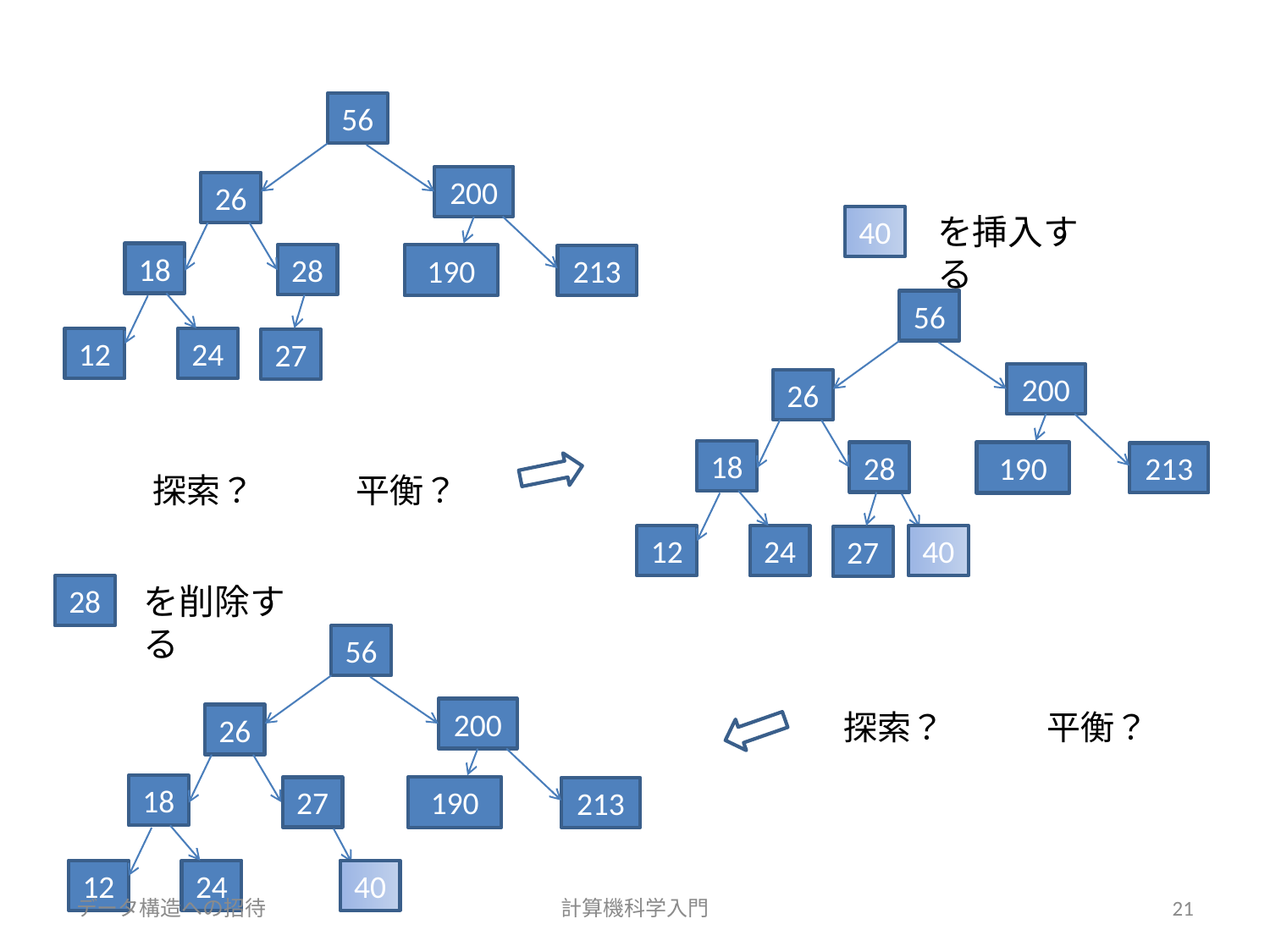

#
56
200
26
を挿入する
40
18
28
190
213
56
12
24
27
200
26
18
28
190
213

探索？　　　平衡？
12
24
40
27
を削除する
28
56
200
探索？　　　平衡？
26

18
190
27
213
12
24
40
データ構造への招待
計算機科学入門
21